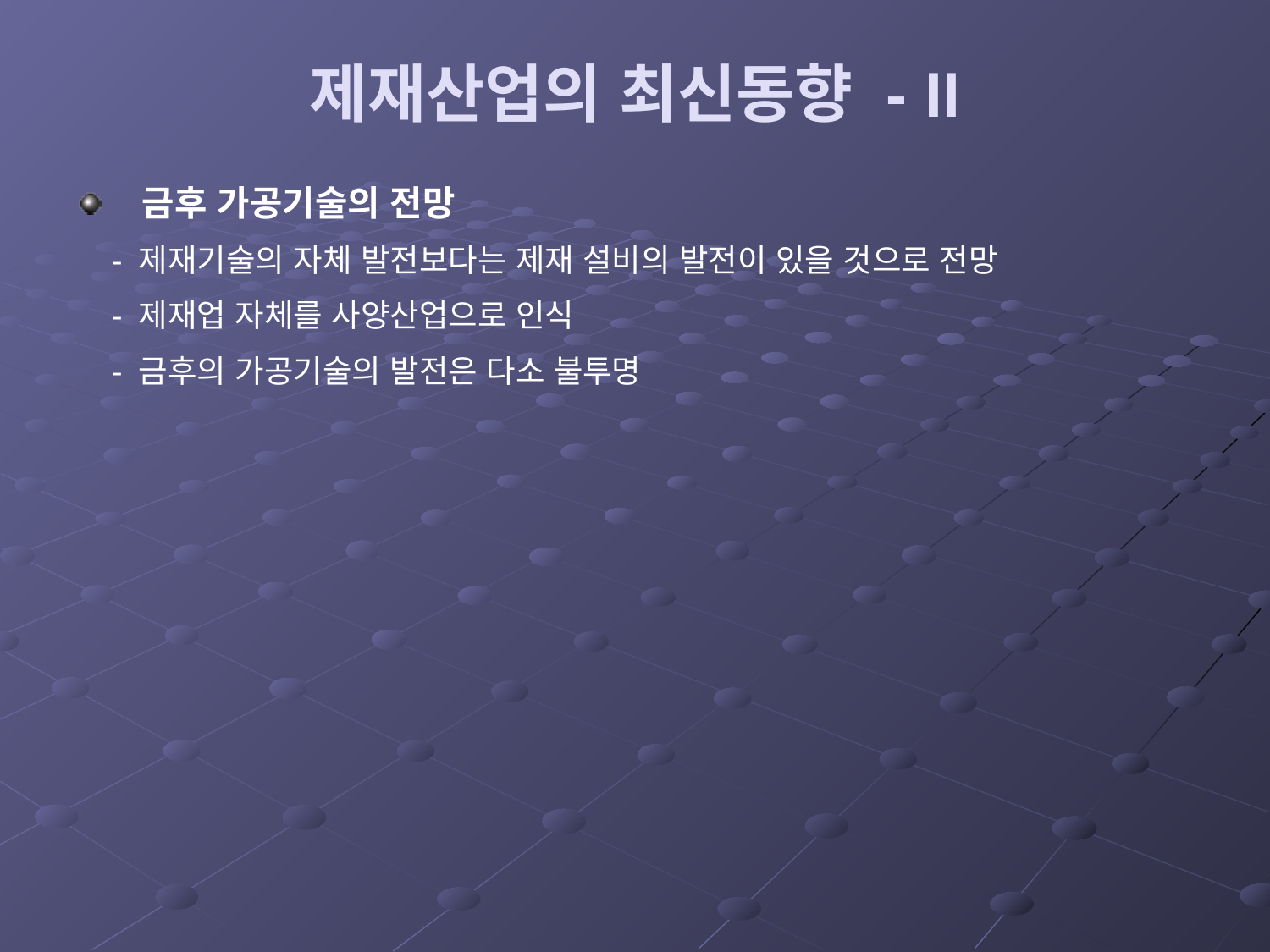

# 제재산업의 최신동향 - II
 금후 가공기술의 전망
    - 제재기술의 자체 발전보다는 제재 설비의 발전이 있을 것으로 전망
    - 제재업 자체를 사양산업으로 인식
    - 금후의 가공기술의 발전은 다소 불투명